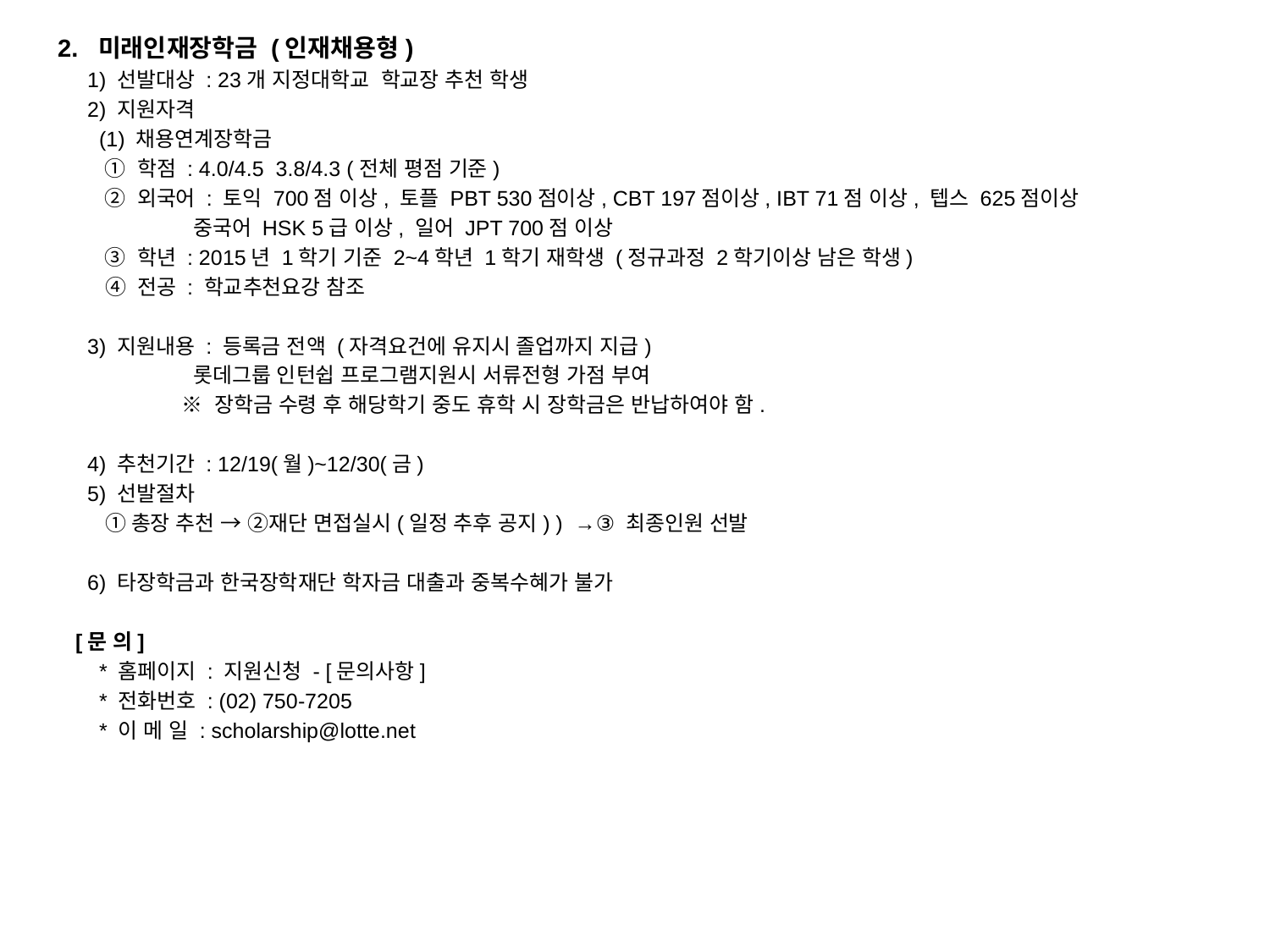

2.  미래인재장학금 (인재채용형)
     1) 선발대상 : 23개 지정대학교  학교장 추천 학생
     2) 지원자격
       (1) 채용연계장학금
        ① 학점 : 4.0/4.5  3.8/4.3 (전체 평점 기준)
        ② 외국어 : 토익 700점 이상, 토플 PBT 530점이상, CBT 197점이상, IBT 71점 이상, 텝스 625점이상
                      중국어 HSK 5급 이상, 일어 JPT 700점 이상
        ③ 학년 : 2015년 1학기 기준 2~4학년 1학기 재학생 (정규과정 2학기이상 남은 학생)
        ④ 전공 : 학교추천요강 참조

     3) 지원내용 : 등록금 전액 (자격요건에 유지시 졸업까지 지급)
                      롯데그룹 인턴쉽 프로그램지원시 서류전형 가점 부여
                     ※ 장학금 수령 후 해당학기 중도 휴학 시 장학금은 반납하여야 함.

     4) 추천기간 : 12/19(월)~12/30(금)
     5) 선발절차
        ①총장 추천 → ②재단 면접실시(일정 추후 공지) )  →③ 최종인원 선발

     6) 타장학금과 한국장학재단 학자금 대출과 중복수혜가 불가

   [문 의]
       * 홈페이지 : 지원신청 - [문의사항]
       * 전화번호 : (02) 750-7205
       * 이 메 일 : scholarship@lotte.net